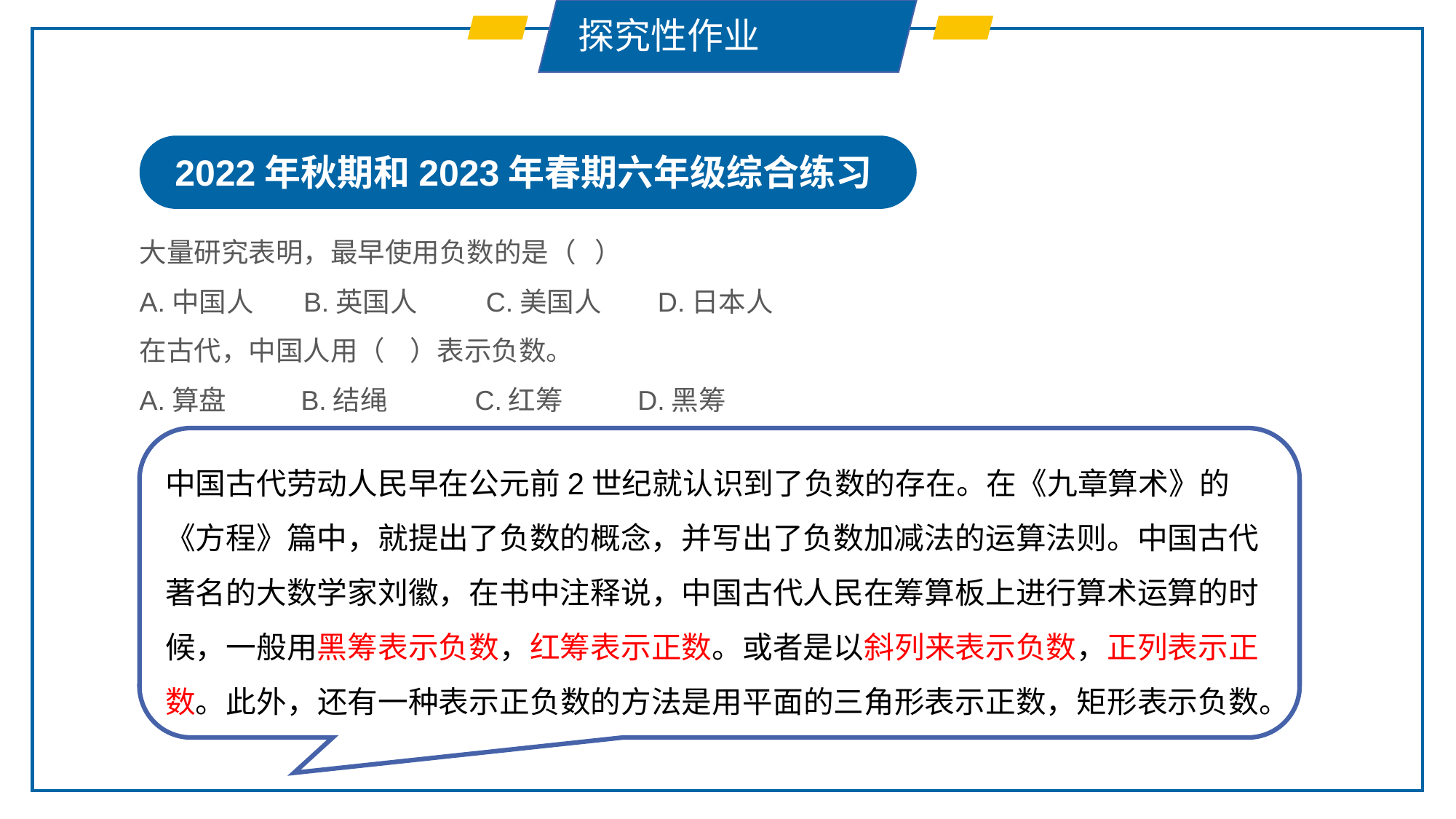

探究性作业

2022年秋期和2023年春期六年级综合练习
大量研究表明，最早使用负数的是（   ）
A.中国人       B.英国人          C.美国人        D.日本人
在古代，中国人用（    ）表示负数。
A.算盘           B.结绳             C.红筹           D.黑筹
中国古代劳动人民早在公元前2世纪就认识到了负数的存在。在《九章算术》的《方程》篇中，就提出了负数的概念，并写出了负数加减法的运算法则。中国古代著名的大数学家刘徽，在书中注释说，中国古代人民在筹算板上进行算术运算的时候，一般用黑筹表示负数，红筹表示正数。或者是以斜列来表示负数，正列表示正数。此外，还有一种表示正负数的方法是用平面的三角形表示正数，矩形表示负数。